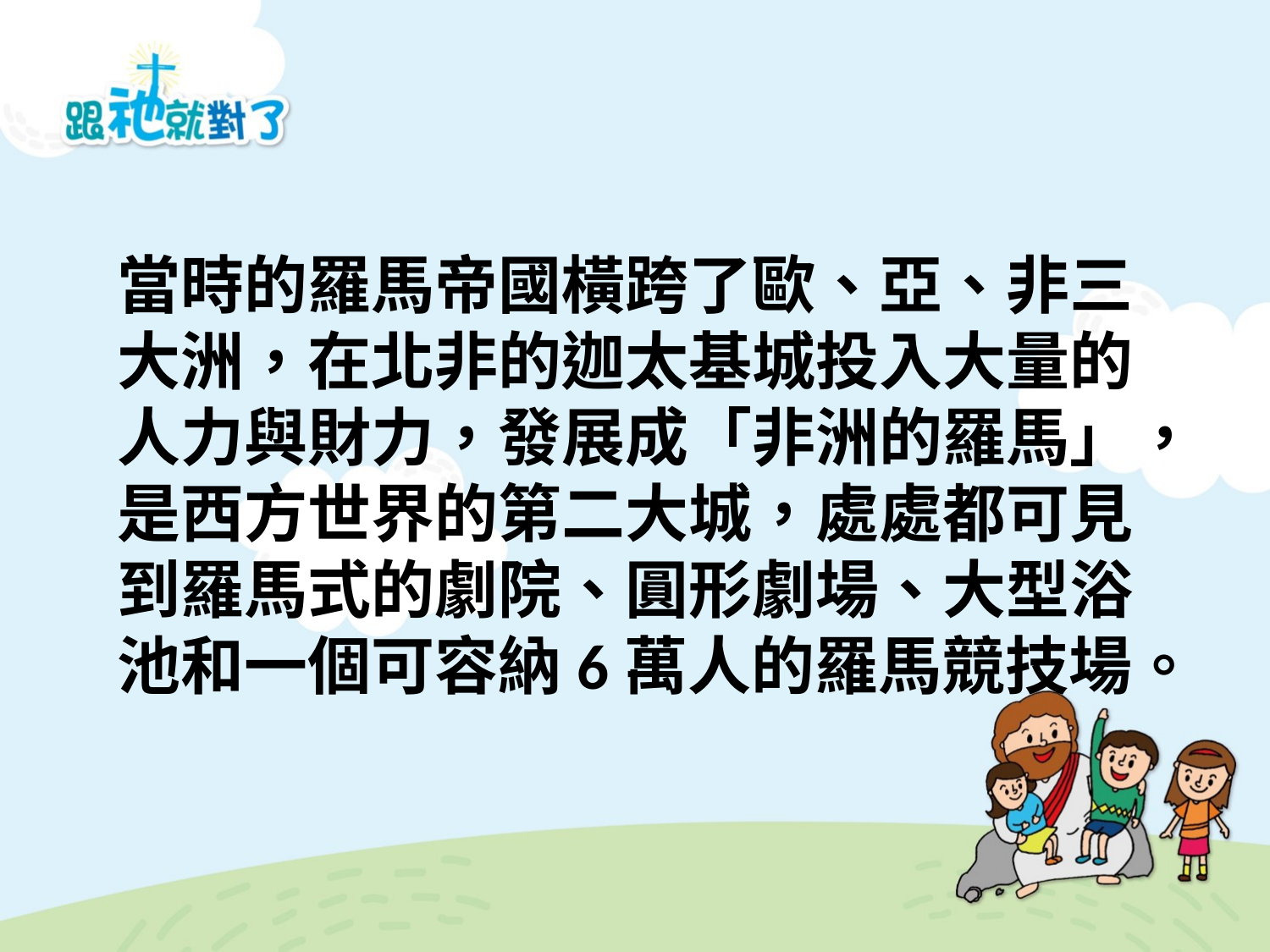

當時的羅馬帝國橫跨了歐、亞、非三大洲，在北非的迦太基城投入大量的人力與財力，發展成「非洲的羅馬」，是西方世界的第二大城，處處都可見到羅馬式的劇院、圓形劇場、大型浴池和一個可容納6萬人的羅馬競技場。